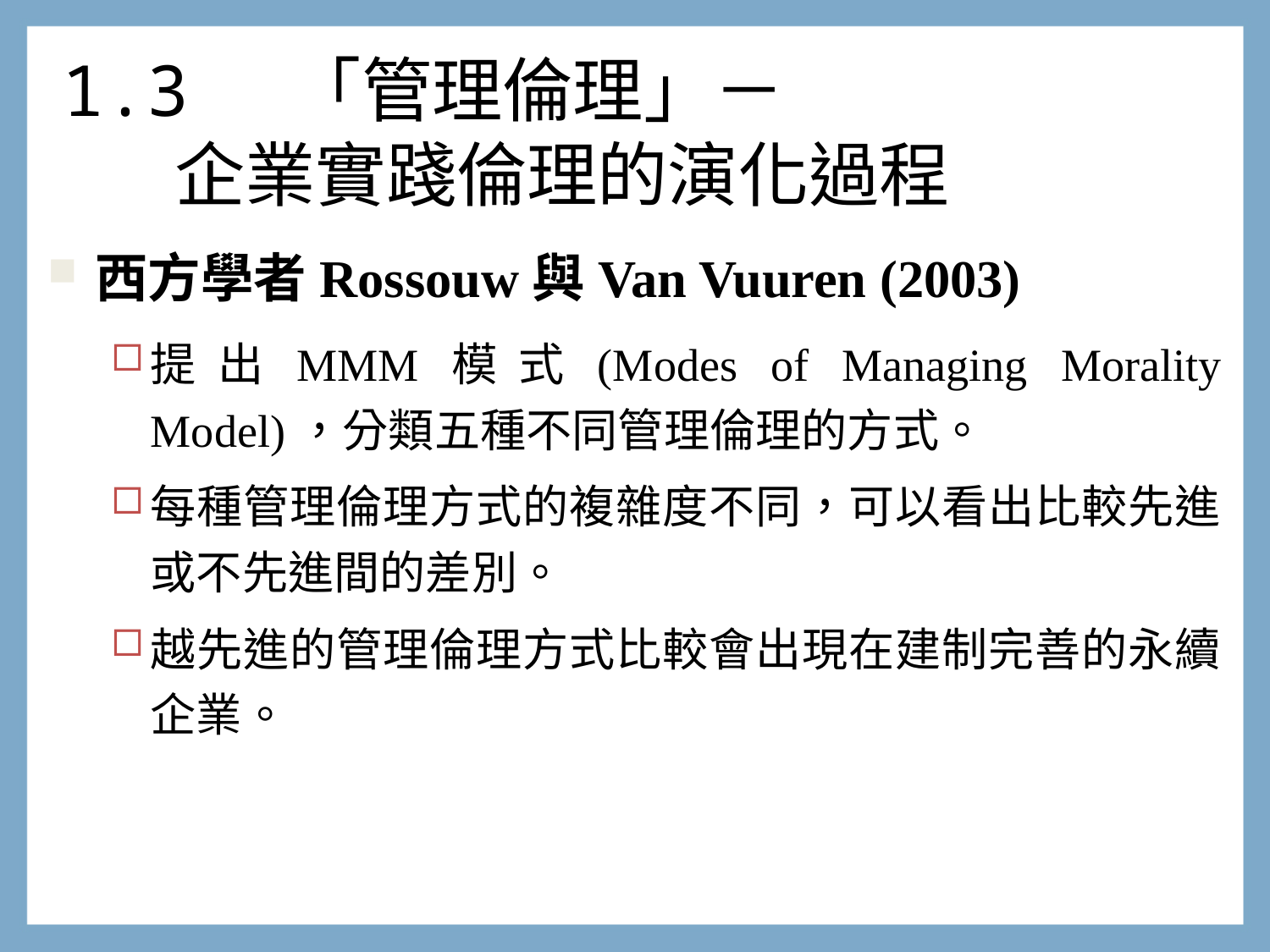

1.3  「管理倫理」－
      企業實踐倫理的演化過程
西方學者Rossouw與Van Vuuren (2003)
提出MMM模式(Modes of Managing Morality Model)，分類五種不同管理倫理的方式。
每種管理倫理方式的複雜度不同，可以看出比較先進或不先進間的差別。
越先進的管理倫理方式比較會出現在建制完善的永續企業。